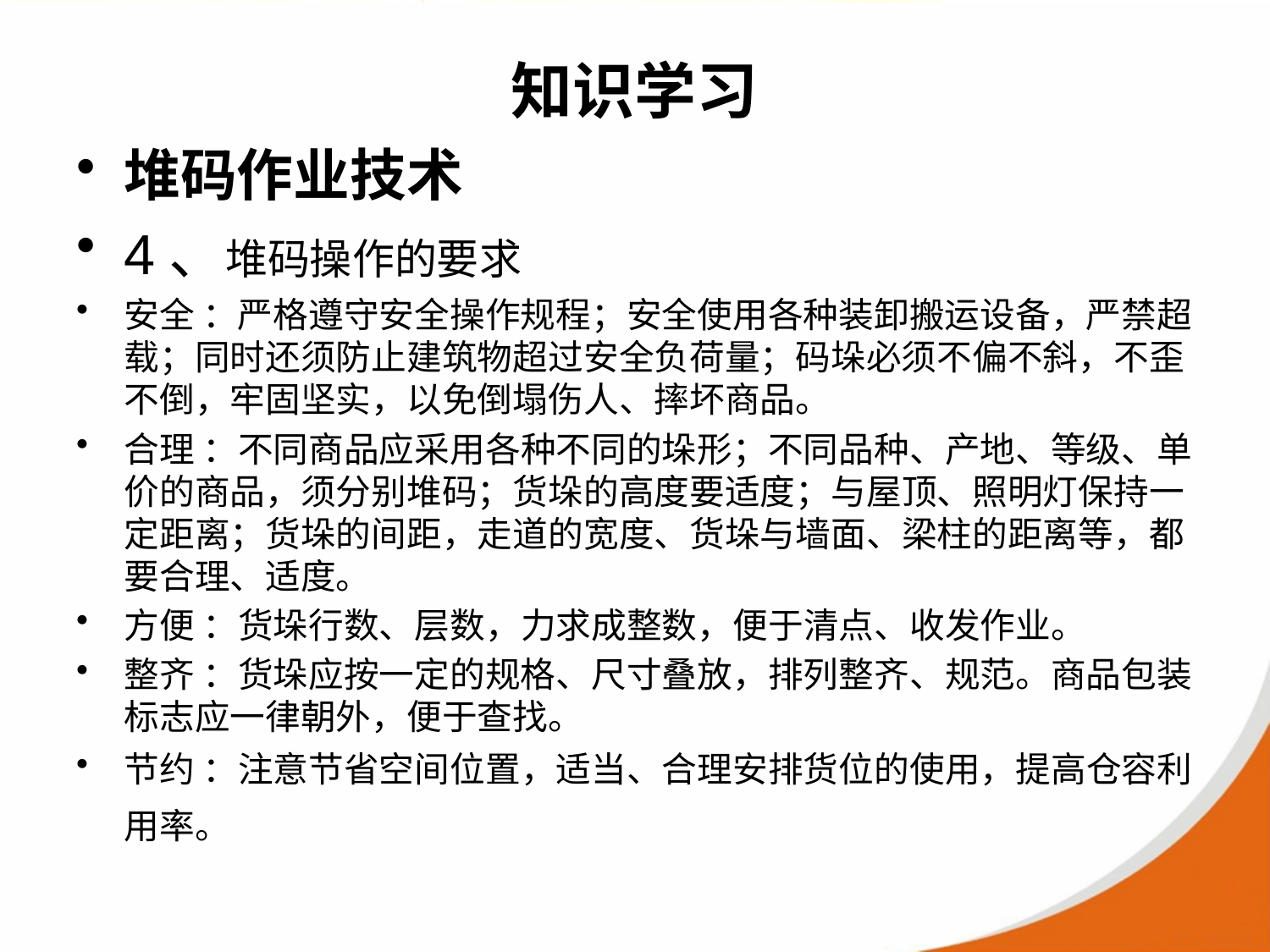

# 知识学习
堆码作业技术
4、堆码操作的要求
安全 ：严格遵守安全操作规程；安全使用各种装卸搬运设备，严禁超载；同时还须防止建筑物超过安全负荷量；码垛必须不偏不斜，不歪不倒，牢固坚实，以免倒塌伤人、摔坏商品。
合理 ：不同商品应采用各种不同的垛形；不同品种、产地、等级、单价的商品，须分别堆码；货垛的高度要适度；与屋顶、照明灯保持一定距离；货垛的间距，走道的宽度、货垛与墙面、梁柱的距离等，都要合理、适度。
方便 ：货垛行数、层数，力求成整数，便于清点、收发作业。
整齐 ：货垛应按一定的规格、尺寸叠放，排列整齐、规范。商品包装标志应一律朝外，便于查找。
节约 ：注意节省空间位置，适当、合理安排货位的使用，提高仓容利用率。